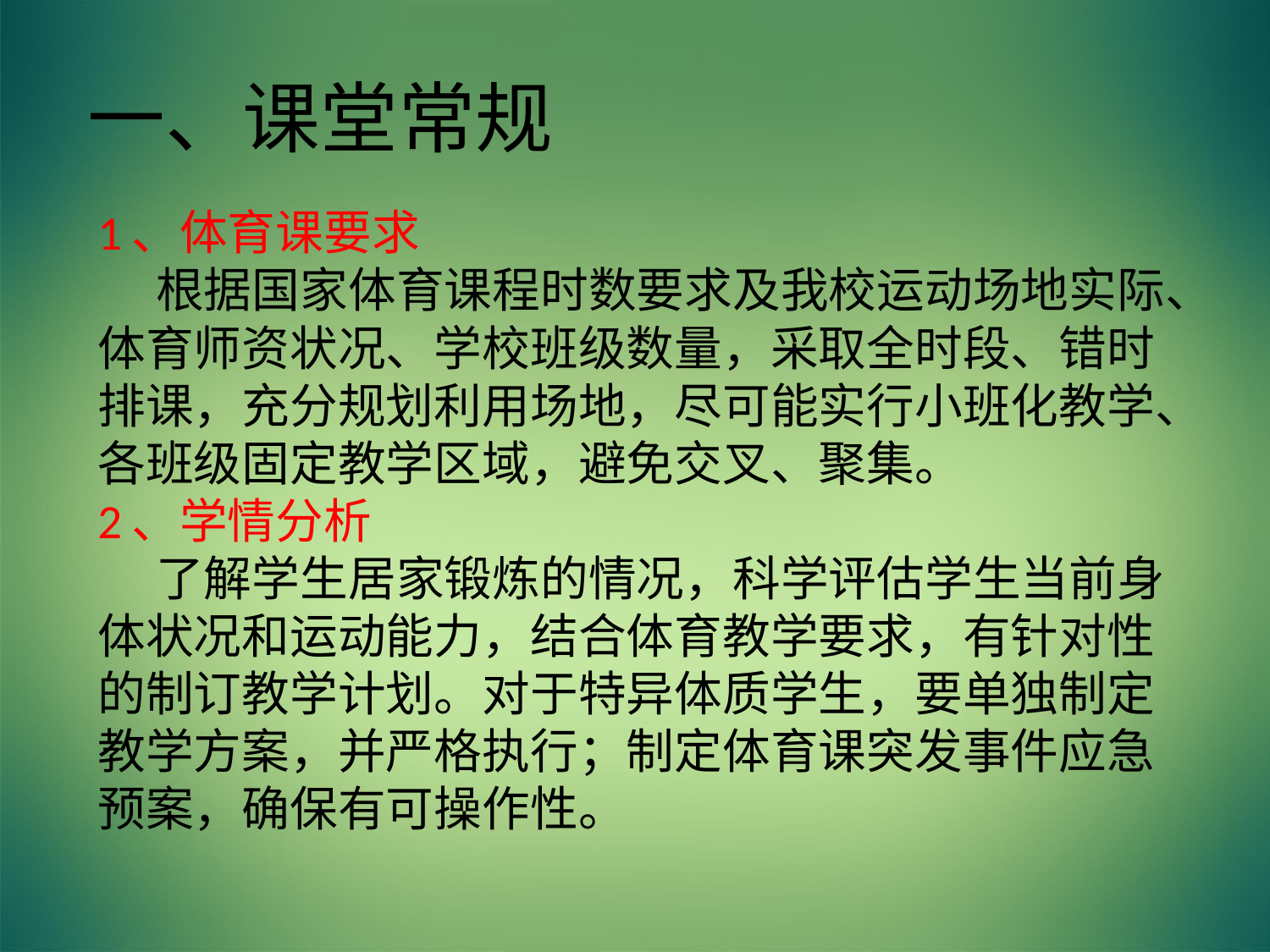

# 一、课堂常规
1、体育课要求
根据国家体育课程时数要求及我校运动场地实际、体育师资状况、学校班级数量，采取全时段、错时排课，充分规划利用场地，尽可能实行小班化教学、各班级固定教学区域，避免交叉、聚集。
2、学情分析
了解学生居家锻炼的情况，科学评估学生当前身体状况和运动能力，结合体育教学要求，有针对性的制订教学计划。对于特异体质学生，要单独制定教学方案，并严格执行；制定体育课突发事件应急预案，确保有可操作性。